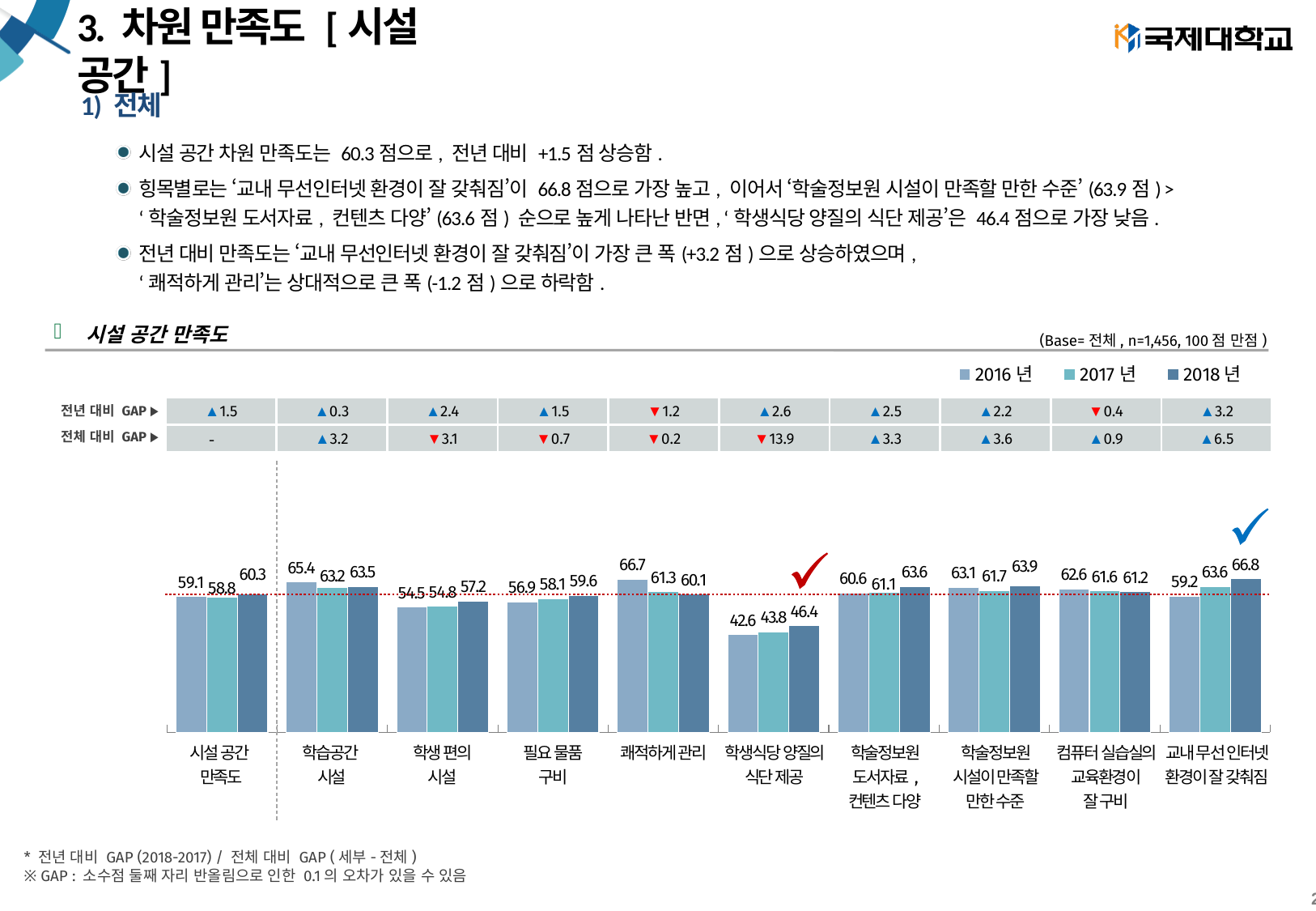

# 3. 차원 만족도 [시설 공간]
1) 전체
시설 공간 차원 만족도는 60.3점으로, 전년 대비 +1.5점 상승함.
힝목별로는 ‘교내 무선인터넷 환경이 잘 갖춰짐’이 66.8점으로 가장 높고, 이어서 ‘학술정보원 시설이 만족할 만한 수준’(63.9점) >
‘학술정보원 도서자료, 컨텐츠 다양’(63.6점) 순으로 높게 나타난 반면, ‘학생식당 양질의 식단 제공’은 46.4점으로 가장 낮음.
전년 대비 만족도는 ‘교내 무선인터넷 환경이 잘 갖춰짐’이 가장 큰 폭(+3.2점)으로 상승하였으며,
‘쾌적하게 관리’는 상대적으로 큰 폭(-1.2점)으로 하락함.
시설 공간 만족도
(Base=전체, n=1,456, 100점 만점)

### Chart

| Category | 2016년 | 2017년 | 2018년 |
|---|---|---|---|
| ● 시설 공간 만족도 | 59.05405318810066 | 58.80445460704612 | 60.26202484556352 |
| 학습공간 시설 | 65.43883587994539 | 63.239353264185496 | 63.525063525190525 |
| 학생 편의 시설 | 54.512472108843546 | 54.83978035387431 | 57.24185724195419 |
| 필요 물품 구비 | 56.857402316076275 | 58.14042682926826 | 59.629629629812484 |
| 쾌적하게 관리 | 66.66666675749316 | 61.317542787286094 | 60.11326860852977 |
| 학생식당 양질의 식단 제공 | 42.585033877551055 | 43.792673992674004 | 46.43765903359439 |
| 학술정보원 도서자료, 컨텐츠 다양 | 60.6184654843111 | 61.0703363914372 | 63.57853342612778 |
| 학술정보원 시설이 만족할 만한 수준 | 63.08390136054423 | 61.68311926605495 | 63.900462963152776 |
| 컴퓨터 실습실의 교육환경이 잘 구비 | 62.55115961800819 | 61.5595848595848 | 61.161230627182555 |
| 교내 무선 인터넷 환경이 잘 갖춰짐 | 59.24159754768387 | 63.5816737935247 | 66.82870370375007 |
| ▲1.5 | ▲0.3 | ▲2.4 | ▲1.5 | ▼1.2 | ▲2.6 | ▲2.5 | ▲2.2 | ▼0.4 | ▲3.2 |
| --- | --- | --- | --- | --- | --- | --- | --- | --- | --- |
| - | ▲3.2 | ▼3.1 | ▼0.7 | ▼0.2 | ▼13.9 | ▲3.3 | ▲3.6 | ▲0.9 | ▲6.5 |
전년 대비 GAP ▶
전체 대비 GAP ▶

| 시설 공간 만족도 | 학습공간 시설 | 학생 편의 시설 | 필요 물품 구비 | 쾌적하게 관리 | 학생식당 양질의 식단 제공 | 학술정보원 도서자료, 컨텐츠 다양 | 학술정보원 시설이 만족할 만한 수준 | 컴퓨터 실습실의 교육환경이 잘 구비 | 교내 무선 인터넷 환경이 잘 갖춰짐 |
| --- | --- | --- | --- | --- | --- | --- | --- | --- | --- |
* 전년 대비 GAP (2018-2017) / 전체 대비 GAP (세부-전체)
※ GAP : 소수점 둘째 자리 반올림으로 인한 0.1의 오차가 있을 수 있음